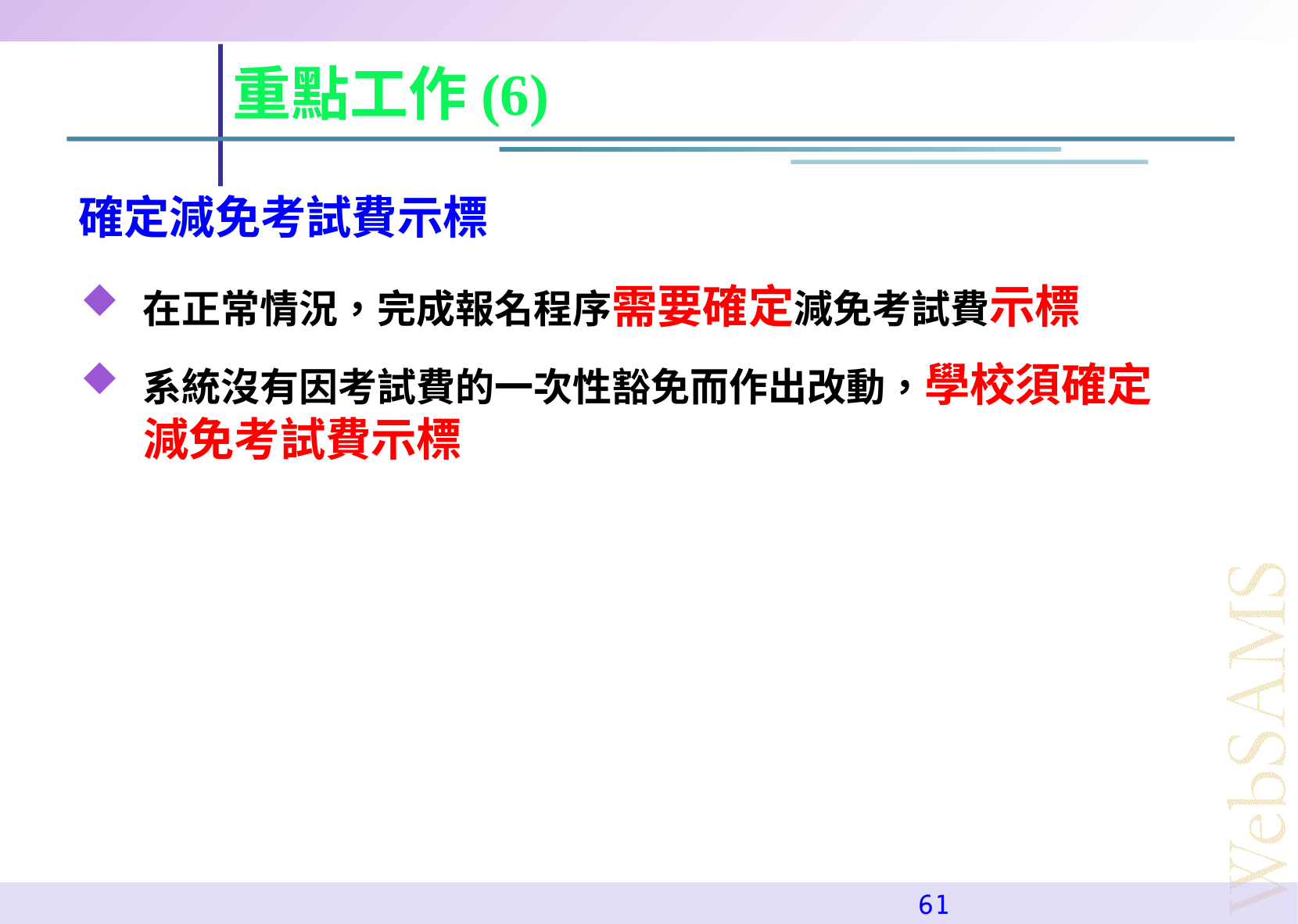

重點工作(6)

確定減免考試費示標
 在正常情況，完成報名程序需要確定減免考試費示標

 系統沒有因考試費的一次性豁免而作出改動，學校須確定
     減免考試費示標